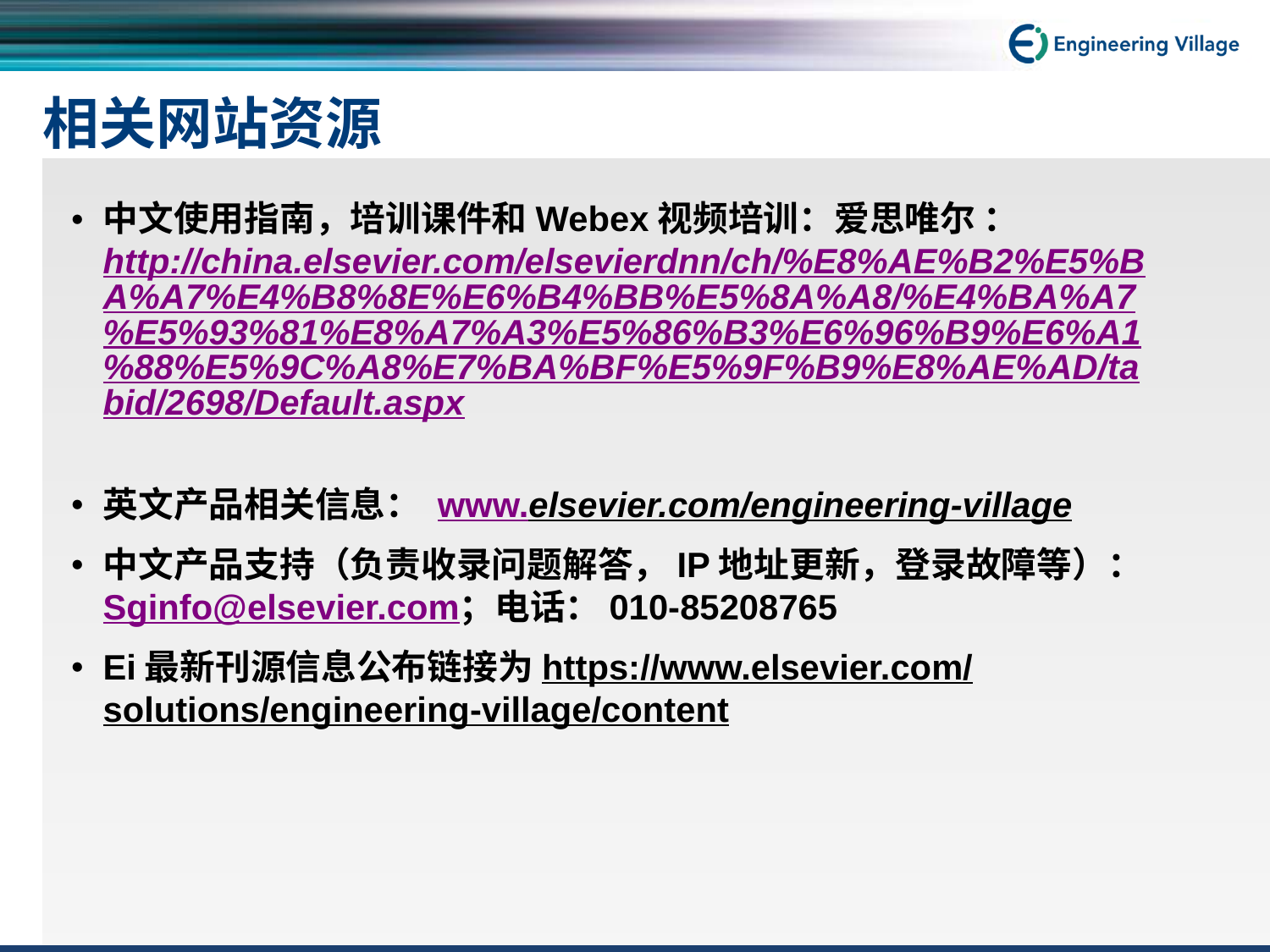

# 相关网站资源
中文使用指南，培训课件和Webex视频培训：爱思唯尔 ：http://china.elsevier.com/elsevierdnn/ch/%E8%AE%B2%E5%BA%A7%E4%B8%8E%E6%B4%BB%E5%8A%A8/%E4%BA%A7%E5%93%81%E8%A7%A3%E5%86%B3%E6%96%B9%E6%A1%88%E5%9C%A8%E7%BA%BF%E5%9F%B9%E8%AE%AD/tabid/2698/Default.aspx
英文产品相关信息： www.elsevier.com/engineering-village
中文产品支持（负责收录问题解答，IP地址更新，登录故障等）：Sginfo@elsevier.com；电话：010-85208765
Ei最新刊源信息公布链接为https://www.elsevier.com/solutions/engineering-village/content